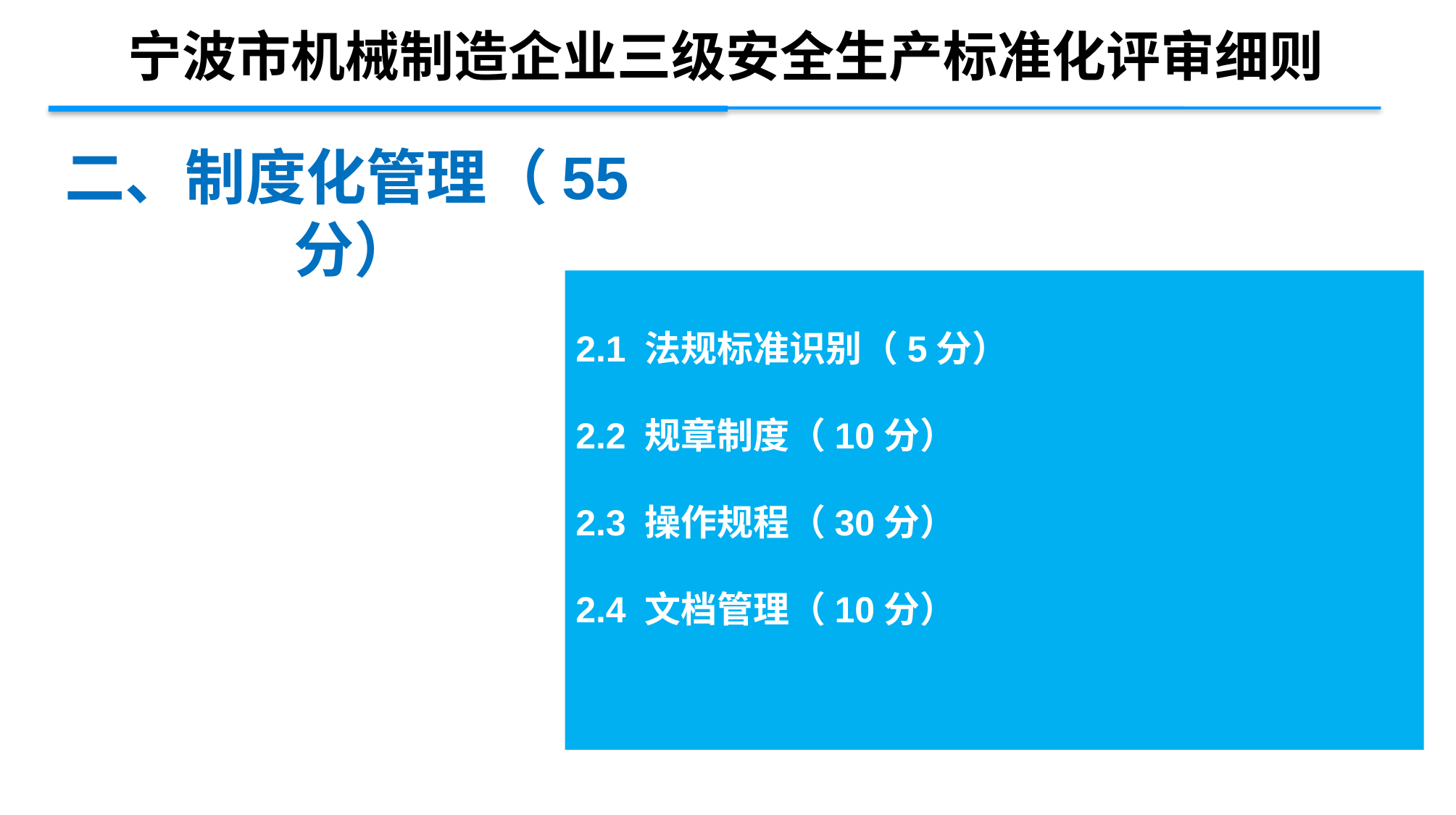

宁波市机械制造企业三级安全生产标准化评审细则

二、制度化管理（55分）
一、目标职责
2.1 法规标准识别（5分）

2.2 规章制度（10分）

2.3 操作规程（30分）

2.4 文档管理（10分）